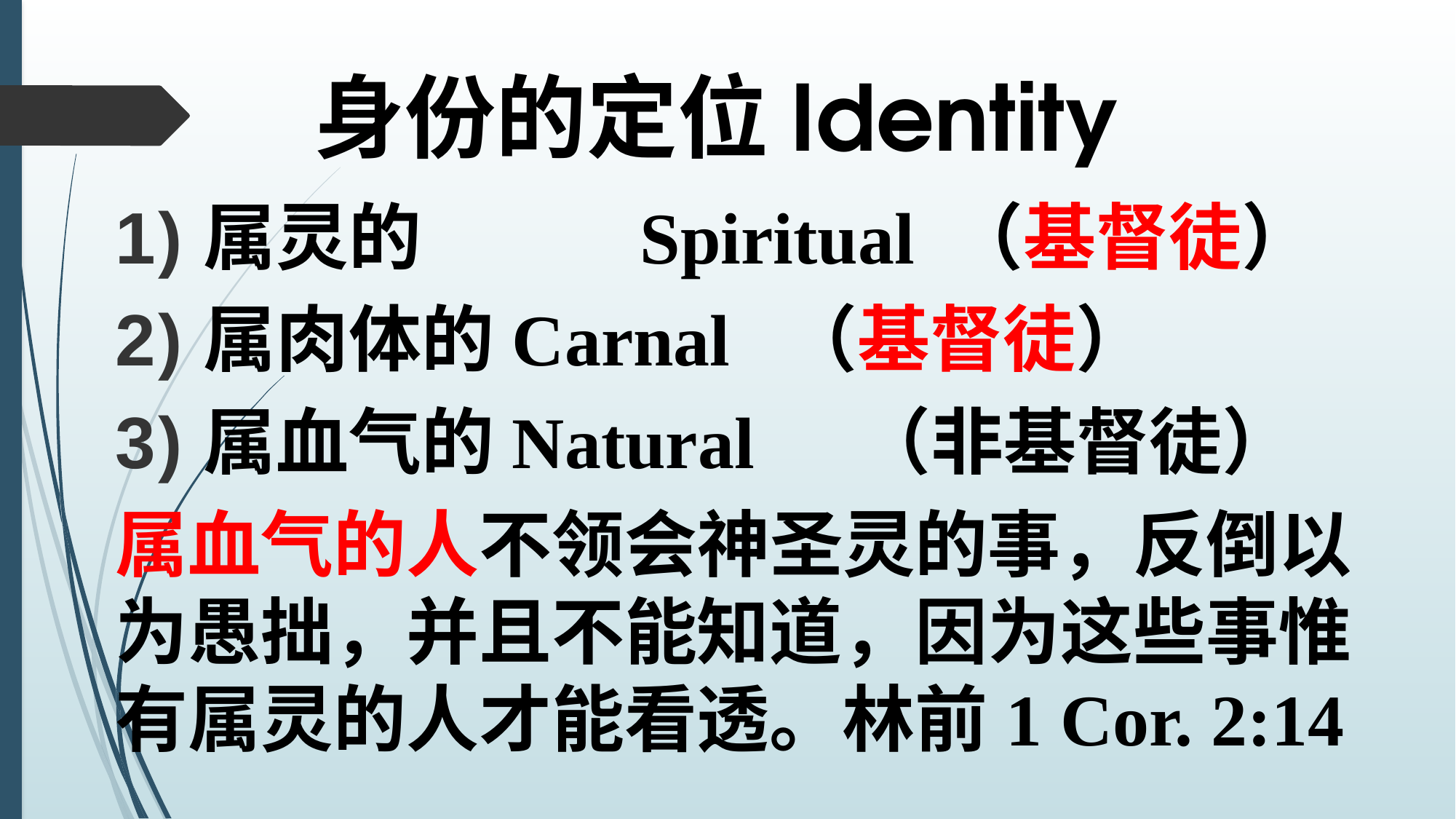

# 身份的定位Identity
属灵的		Spiritual （基督徒）
属肉体的Carnal 	 （基督徒）
属血气的Natural	（非基督徒）
属血气的人不领会神圣灵的事，反倒以为愚拙，并且不能知道，因为这些事惟有属灵的人才能看透。林前1 Cor. 2:14